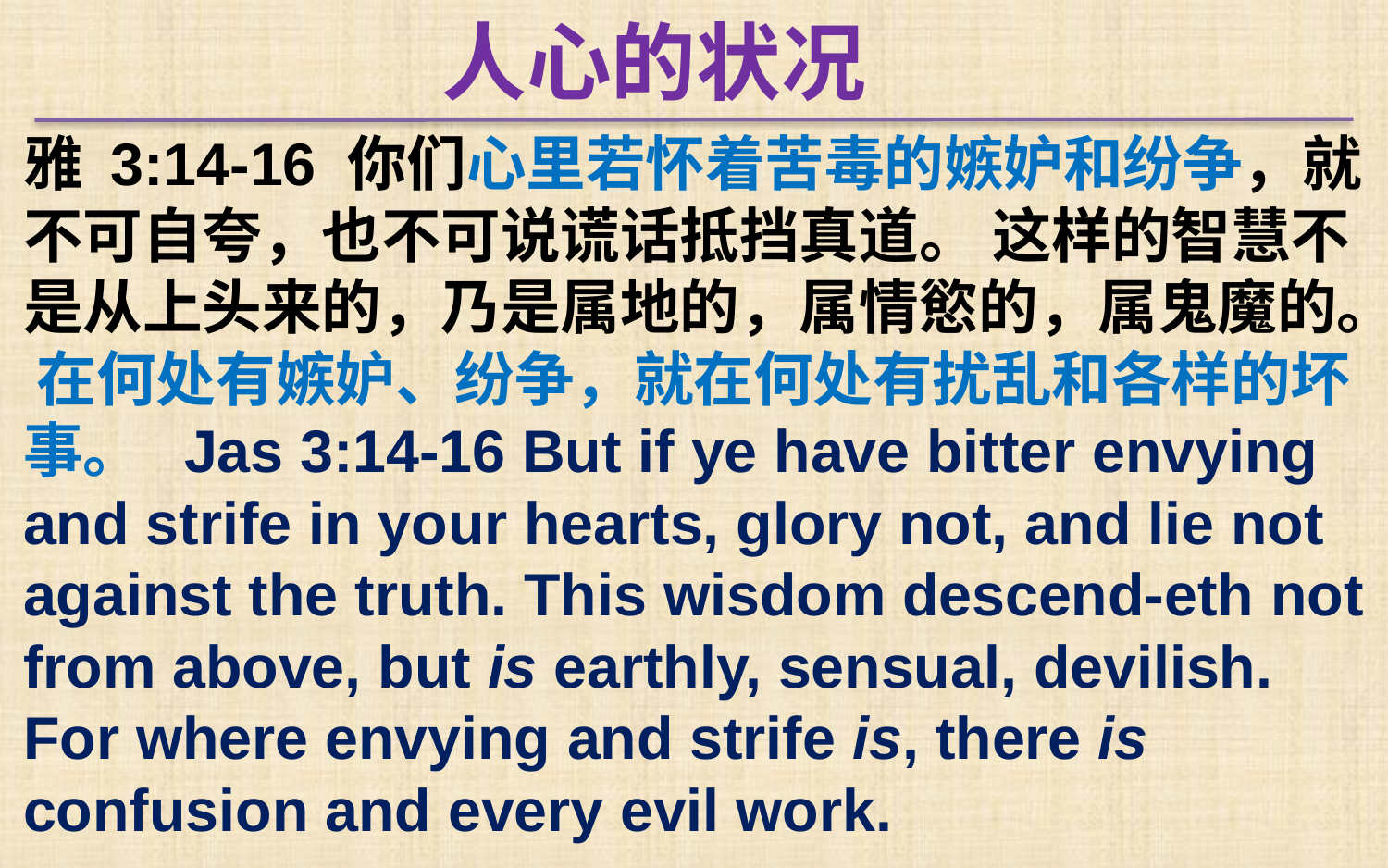

人心的状况
雅 3:14-16 你们心里若怀着苦毒的嫉妒和纷争，就不可自夸，也不可说谎话抵挡真道。 这样的智慧不是从上头来的，乃是属地的，属情慾的，属鬼魔的。 在何处有嫉妒、纷争，就在何处有扰乱和各样的坏事。  Jas 3:14-16 But if ye have bitter envying and strife in your hearts, glory not, and lie not against the truth. This wisdom descend-eth not from above, but is earthly, sensual, devilish. For where envying and strife is, there is confusion and every evil work.